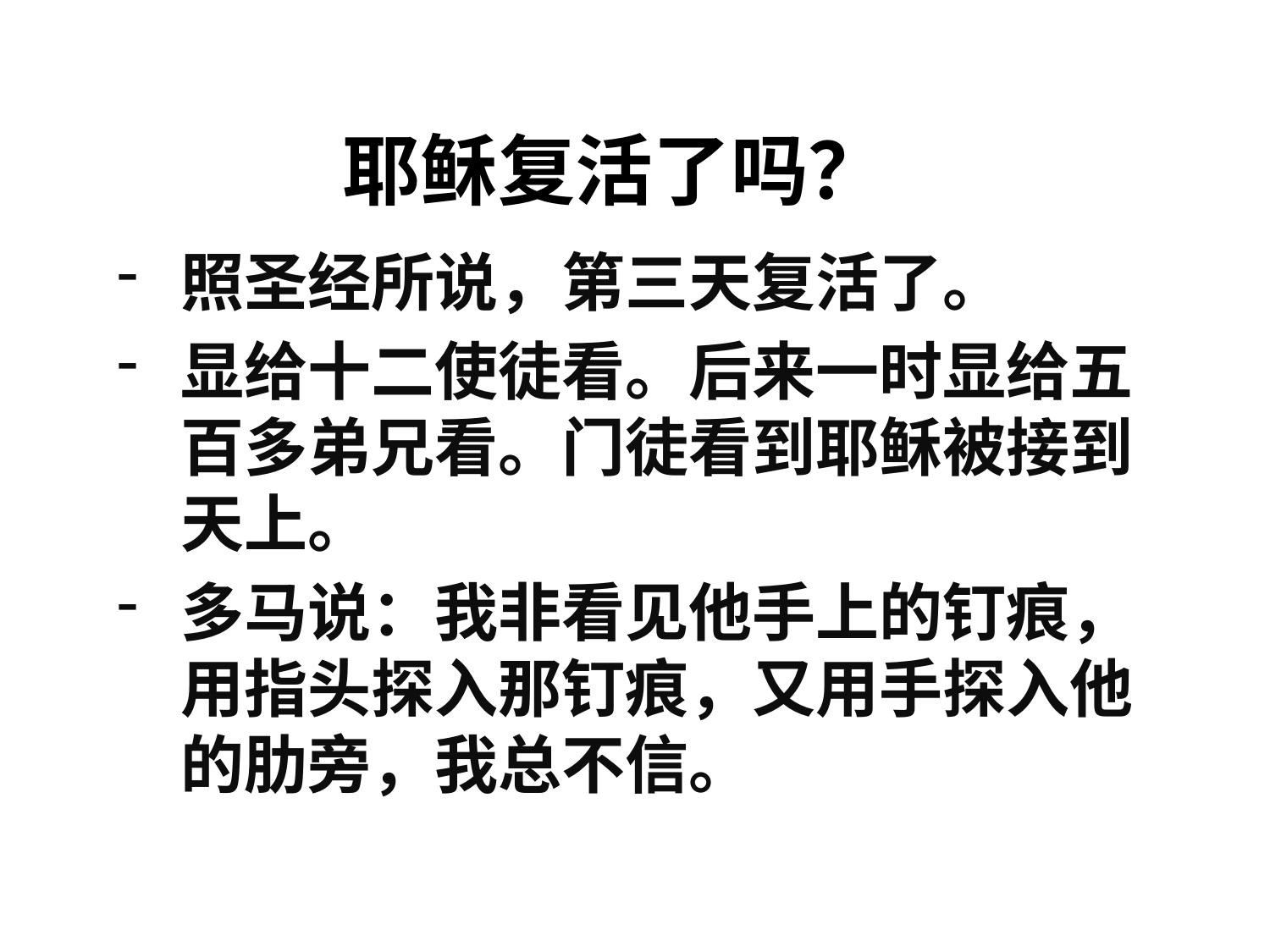

# 耶稣复活了吗？
照圣经所说，第三天复活了。
显给十二使徒看。后来一时显给五百多弟兄看。门徒看到耶稣被接到天上。
多马说：我非看见他手上的钉痕，用指头探入那钉痕，又用手探入他的肋旁，我总不信。